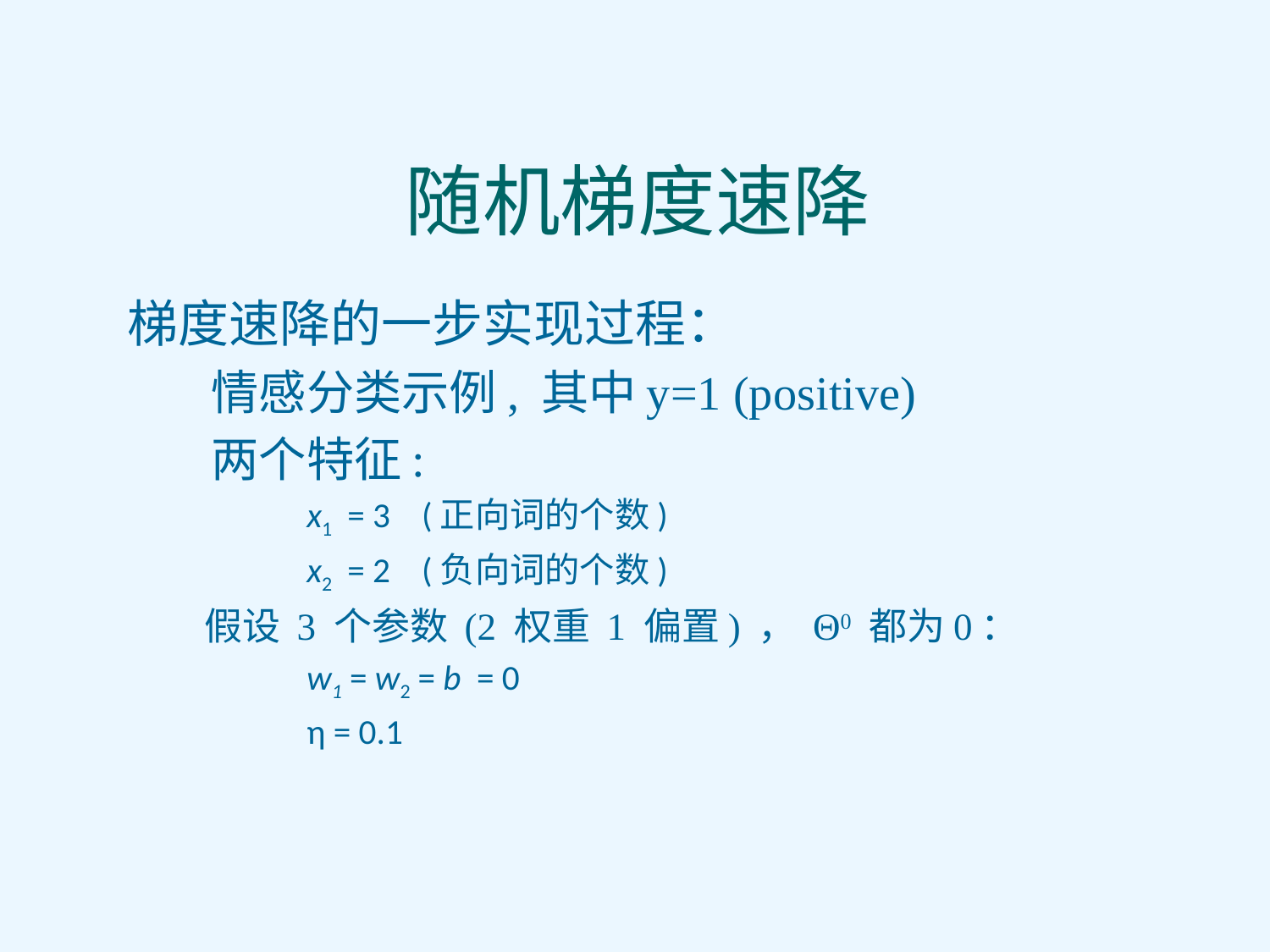

# 随机梯度速降
梯度速降的一步实现过程：
       情感分类示例, 其中y=1 (positive)
       两个特征:
           x1  = 3    (正向词的个数)
           x2  = 2    (负向词的个数)
        假设 3 个参数 (2 权重 1 偏置) ， Θ0 都为0：
           w1 = w2 = b  = 0
           η = 0.1